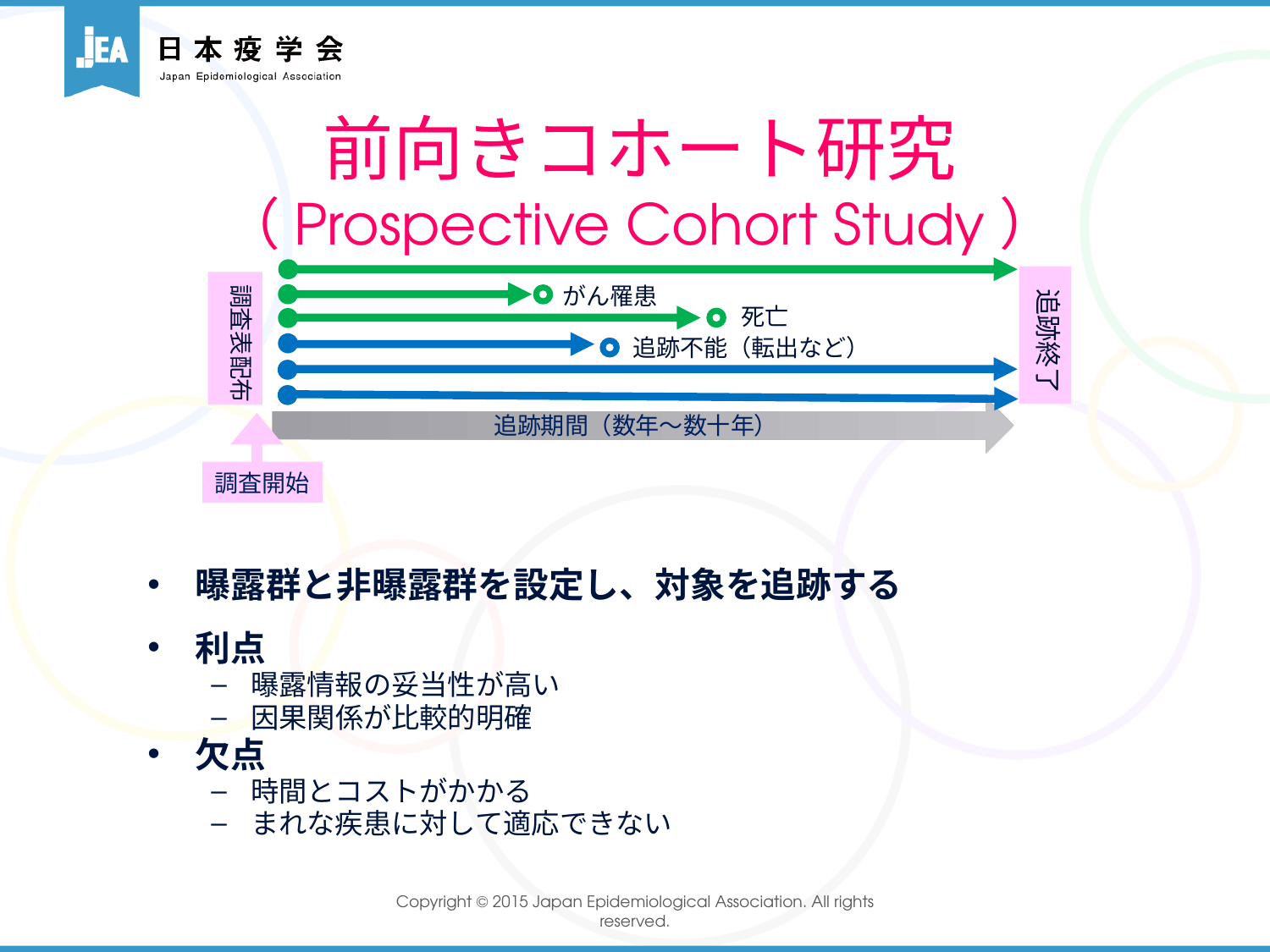

# 前向きコホート研究 （Prospective Cohort Study）

調査表配布
がん罹患
追跡終了

死亡

追跡不能（転出など）

追跡期間（数年～数十年）

調査開始
曝露群と非曝露群を設定し、対象を追跡する

利点
曝露情報の妥当性が高い
因果関係が比較的明確
欠点
時間とコストがかかる
まれな疾患に対して適応できない